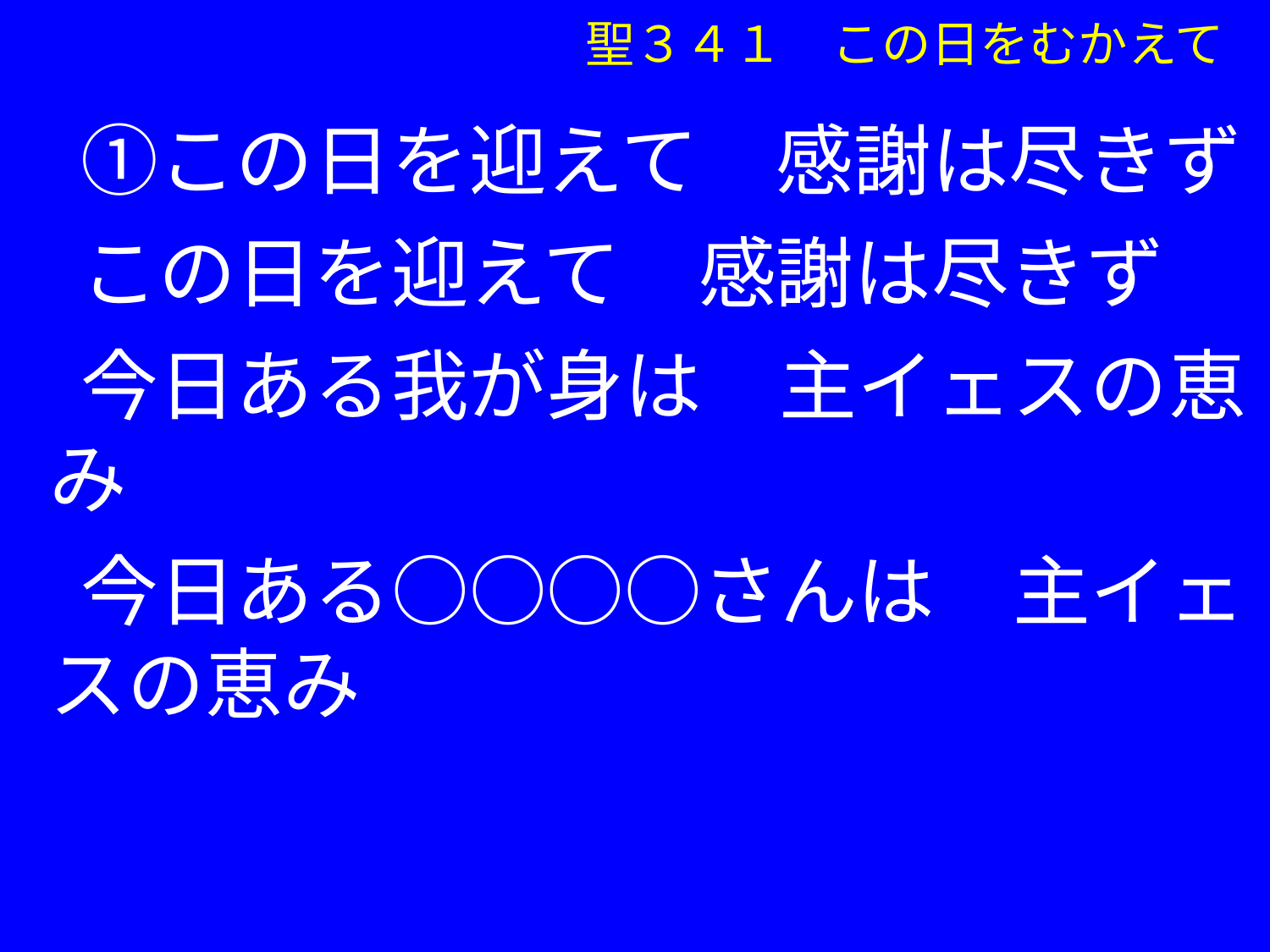

①この日を迎えて　感謝は尽きず
　この日を迎えて　感謝は尽きず
　今日ある我が身は　主イェスの恵み
　今日ある○○○○さんは　主イェスの恵み

聖３４１　この日をむかえて